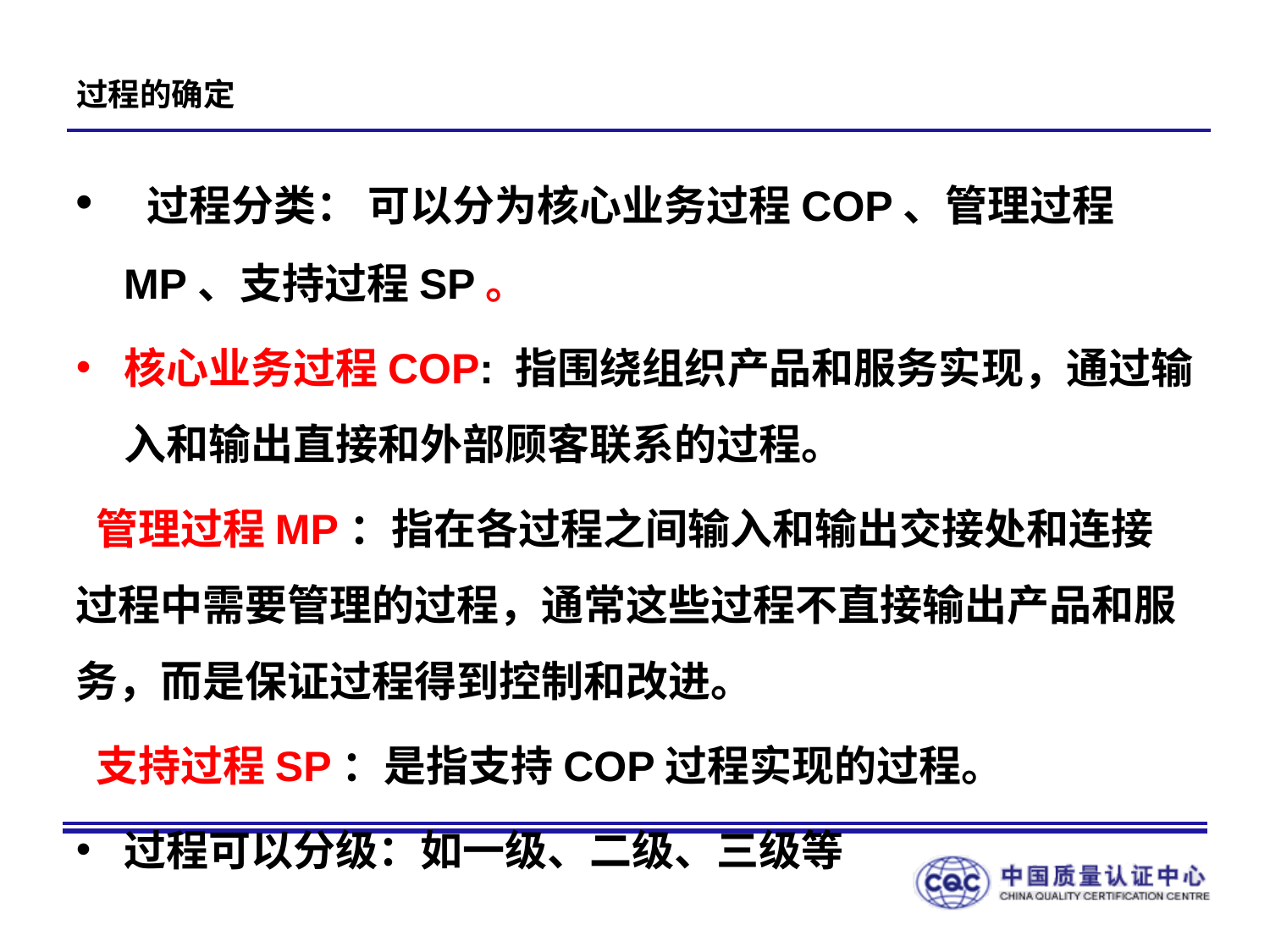

# 过程的确定
 过程分类： 可以分为核心业务过程COP、管理过程MP、支持过程SP。
核心业务过程COP: 指围绕组织产品和服务实现，通过输入和输出直接和外部顾客联系的过程。
 管理过程MP：指在各过程之间输入和输出交接处和连接过程中需要管理的过程，通常这些过程不直接输出产品和服务，而是保证过程得到控制和改进。
 支持过程SP：是指支持COP过程实现的过程。
过程可以分级：如一级、二级、三级等